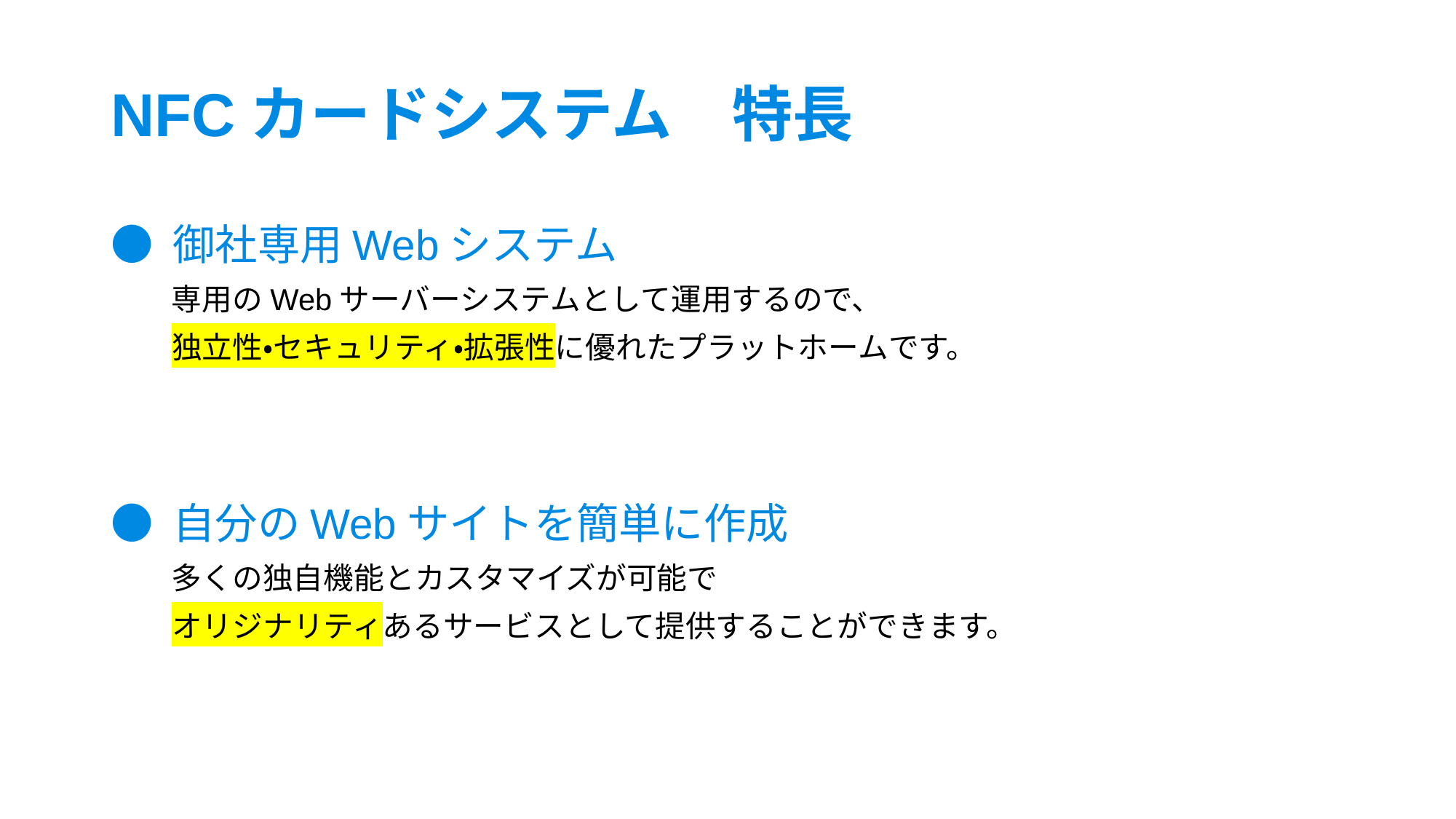

# NFCカードシステム　特長
● 御社専用Webシステム
　　専用のWebサーバーシステムとして運用するので、
　　独立性・セキュリティ・拡張性に優れたプラットホームです。

● 自分のWebサイトを簡単に作成
　　多くの独自機能とカスタマイズが可能で
　　オリジナリティあるサービスとして提供することができます。